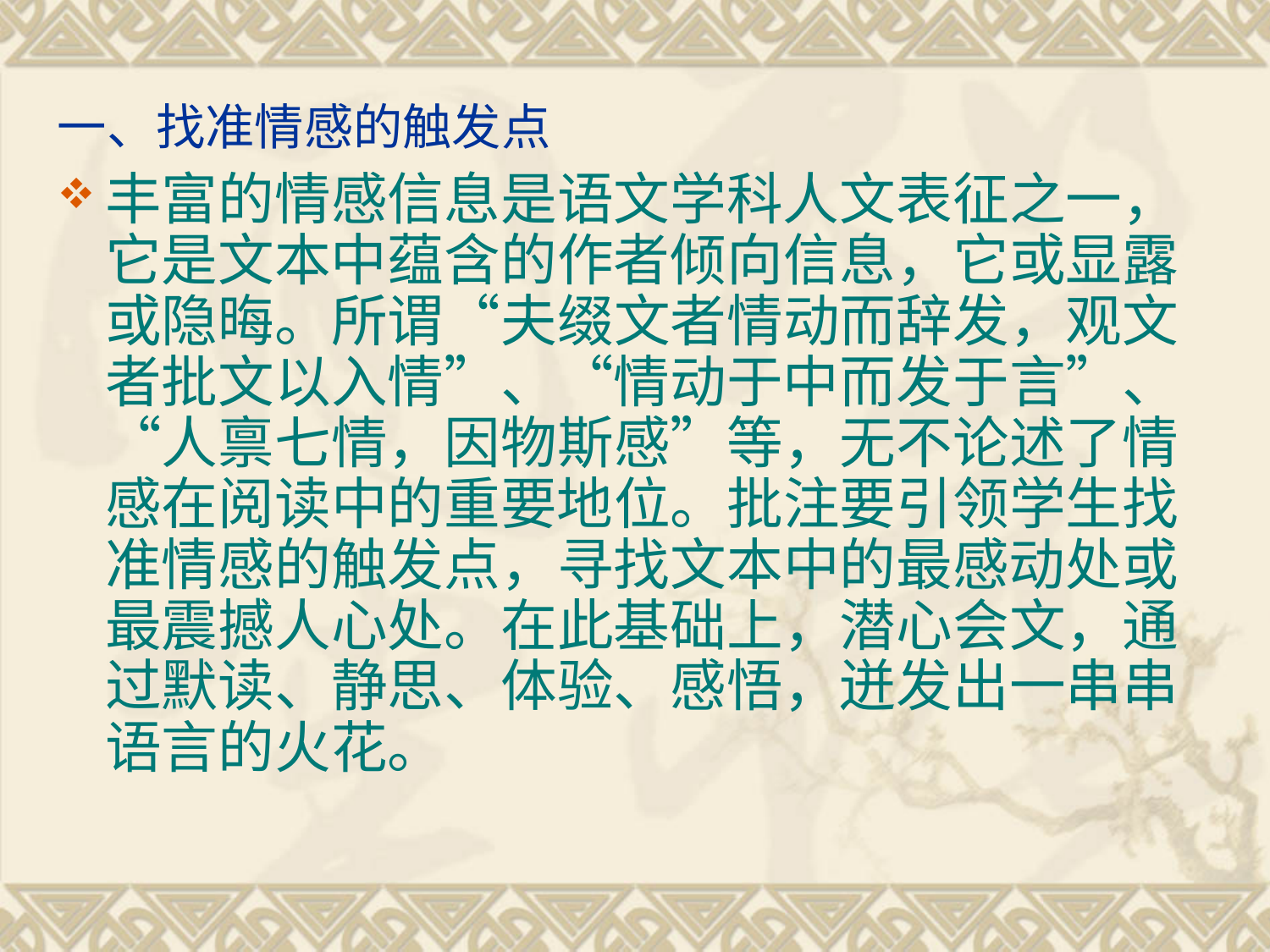

# 一、找准情感的触发点
丰富的情感信息是语文学科人文表征之一，它是文本中蕴含的作者倾向信息，它或显露或隐晦。所谓“夫缀文者情动而辞发，观文者批文以入情”、“情动于中而发于言”、“人禀七情，因物斯感”等，无不论述了情感在阅读中的重要地位。批注要引领学生找准情感的触发点，寻找文本中的最感动处或最震撼人心处。在此基础上，潜心会文，通过默读、静思、体验、感悟，迸发出一串串语言的火花。